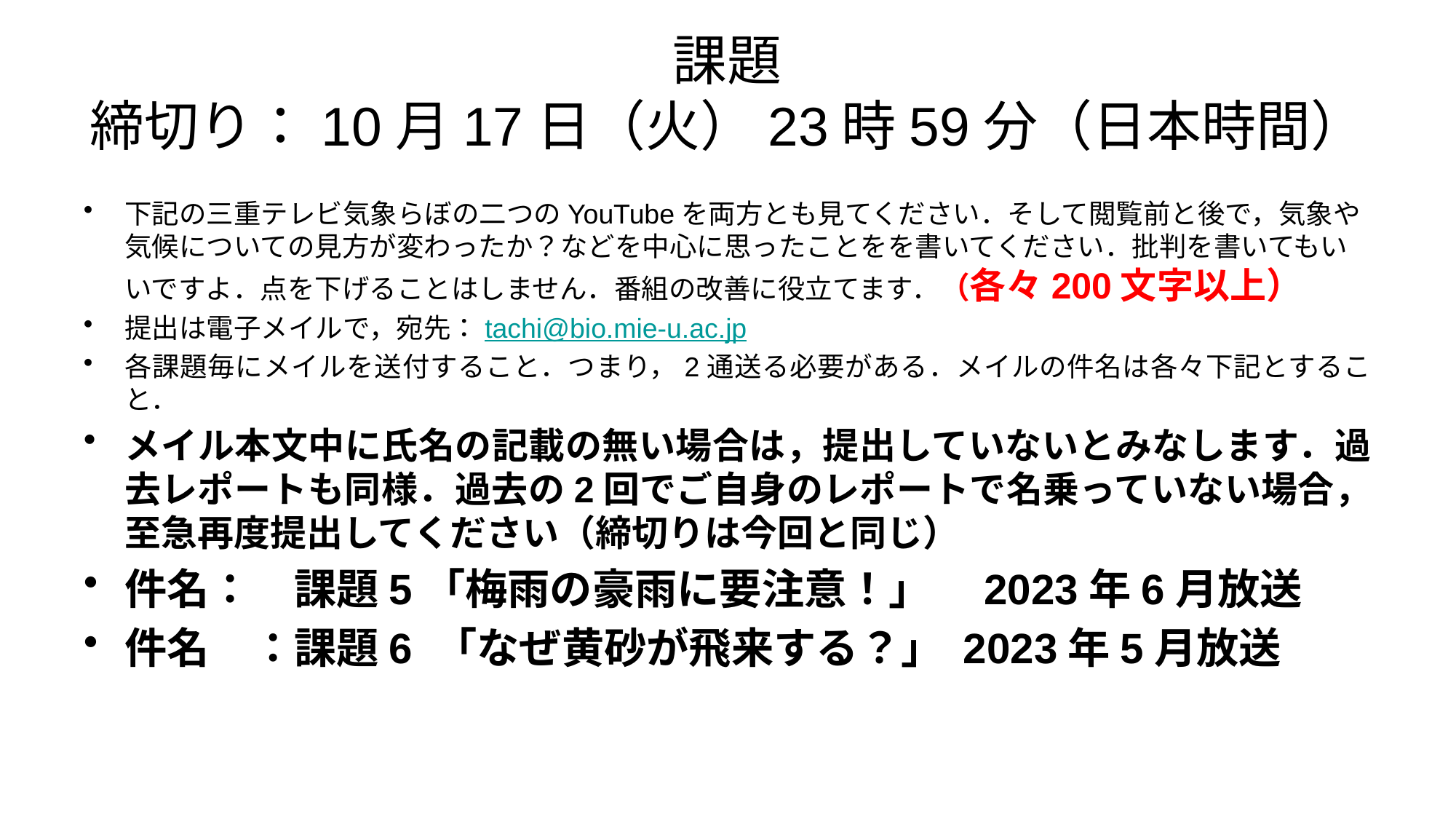

# 課題 締切り：10月17日（火）23時59分（日本時間）
下記の三重テレビ気象らぼの二つのYouTubeを両方とも見てください．そして閲覧前と後で，気象や気候についての見方が変わったか？などを中心に思ったことをを書いてください．批判を書いてもいいですよ．点を下げることはしません．番組の改善に役立てます．（各々200文字以上）
提出は電子メイルで，宛先：tachi@bio.mie-u.ac.jp
各課題毎にメイルを送付すること．つまり，2通送る必要がある．メイルの件名は各々下記とすること．
メイル本文中に氏名の記載の無い場合は，提出していないとみなします．過去レポートも同様．過去の2回でご自身のレポートで名乗っていない場合，至急再度提出してください（締切りは今回と同じ）
件名：　課題5「梅雨の豪雨に要注意！」　2023年6月放送
件名　：課題6 「なぜ黄砂が飛来する？」 2023年5月放送